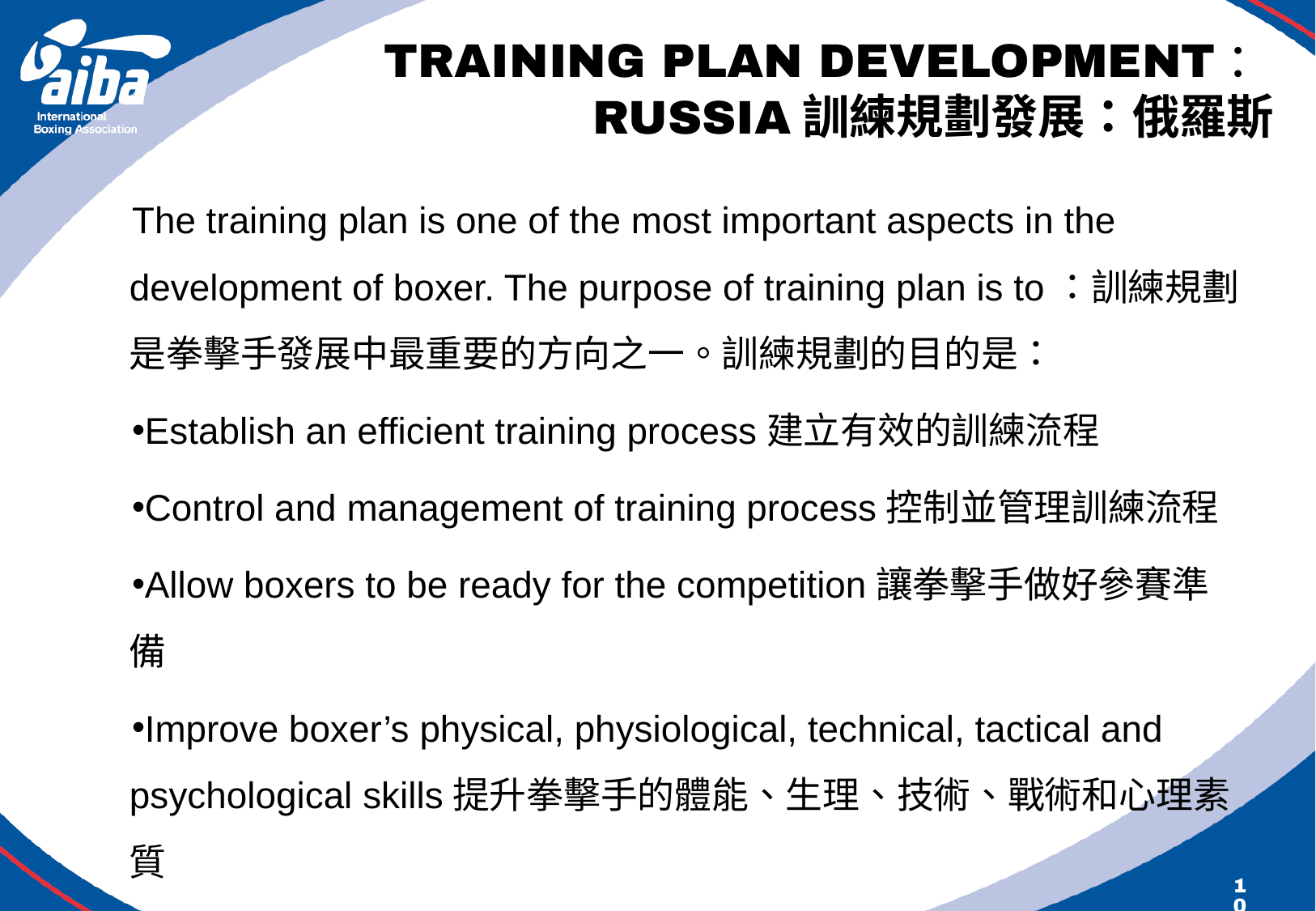

# TRAINING PLAN DEVELOPMENT： RUSSIA訓練規劃發展：俄羅斯
The training plan is one of the most important aspects in the development of boxer. The purpose of training plan is to：訓練規劃是拳擊手發展中最重要的方向之一。訓練規劃的目的是：
Establish an efficient training process建立有效的訓練流程
Control and management of training process控制並管理訓練流程
Allow boxers to be ready for the competition讓拳擊手做好參賽準備
Improve boxer’s physical, physiological, technical, tactical and psychological skills提升拳擊手的體能、生理、技術、戰術和心理素質
107